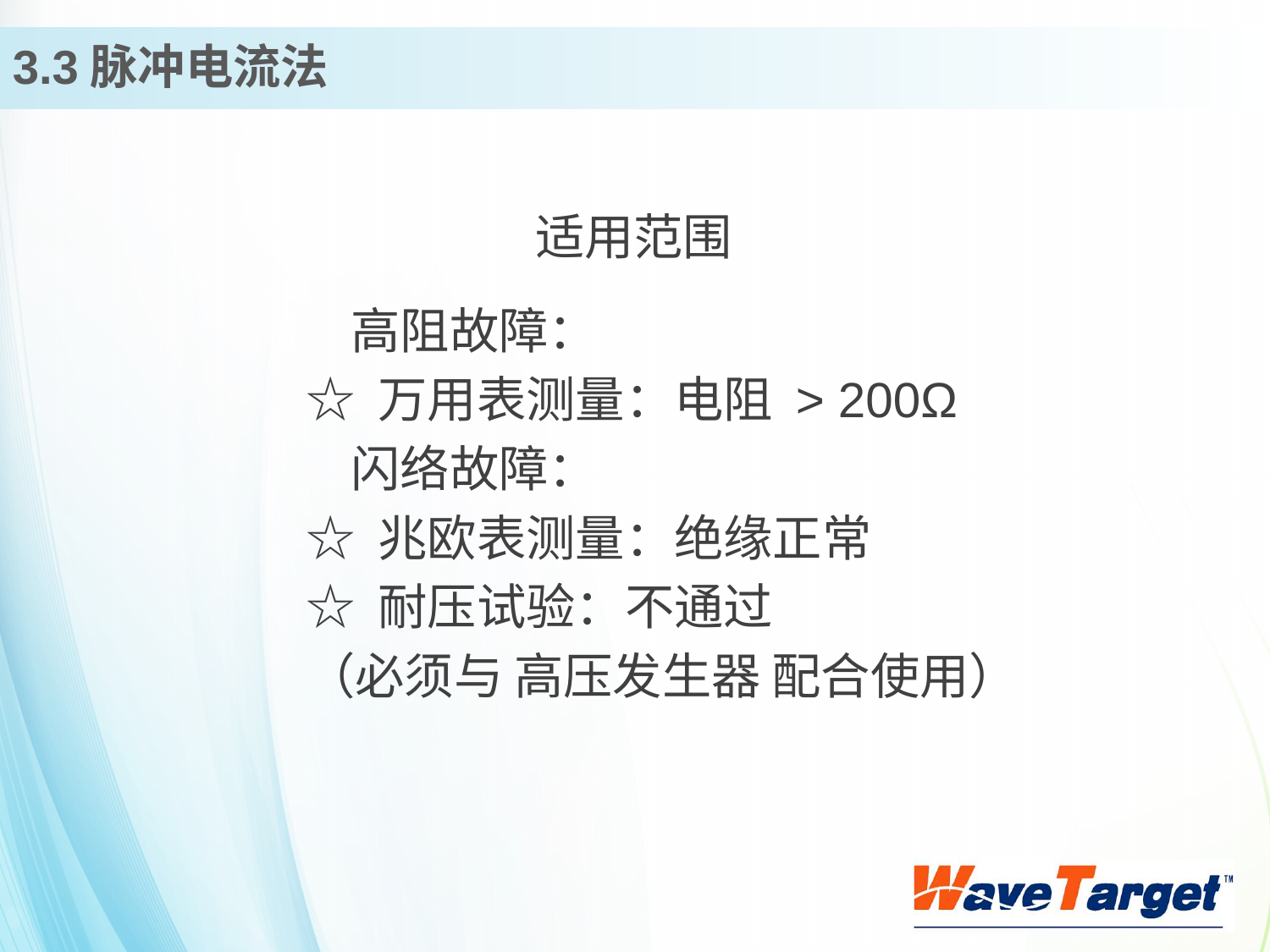

3.3脉冲电流法
适用范围
   高阻故障：
☆ 万用表测量：电阻 > 200Ω
   闪络故障：
☆ 兆欧表测量：绝缘正常
☆ 耐压试验：不通过
（必须与 高压发生器 配合使用）